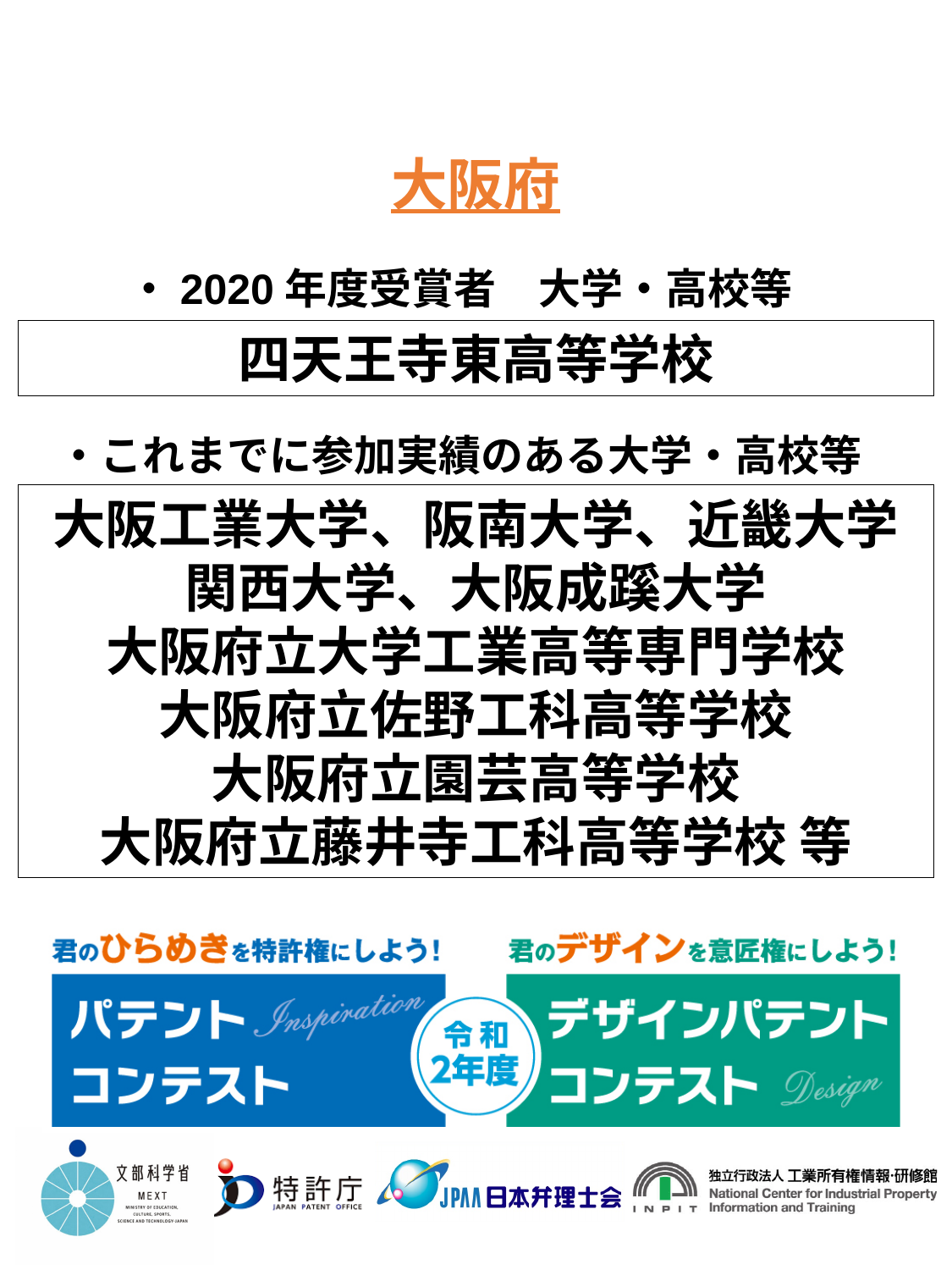

大阪府
・2020年度受賞者　大学・高校等
四天王寺東高等学校
・これまでに参加実績のある大学・高校等
大阪工業大学、阪南大学、近畿大学
関西大学、大阪成蹊大学
大阪府立大学工業高等専門学校
大阪府立佐野工科高等学校
大阪府立園芸高等学校
大阪府立藤井寺工科高等学校 等